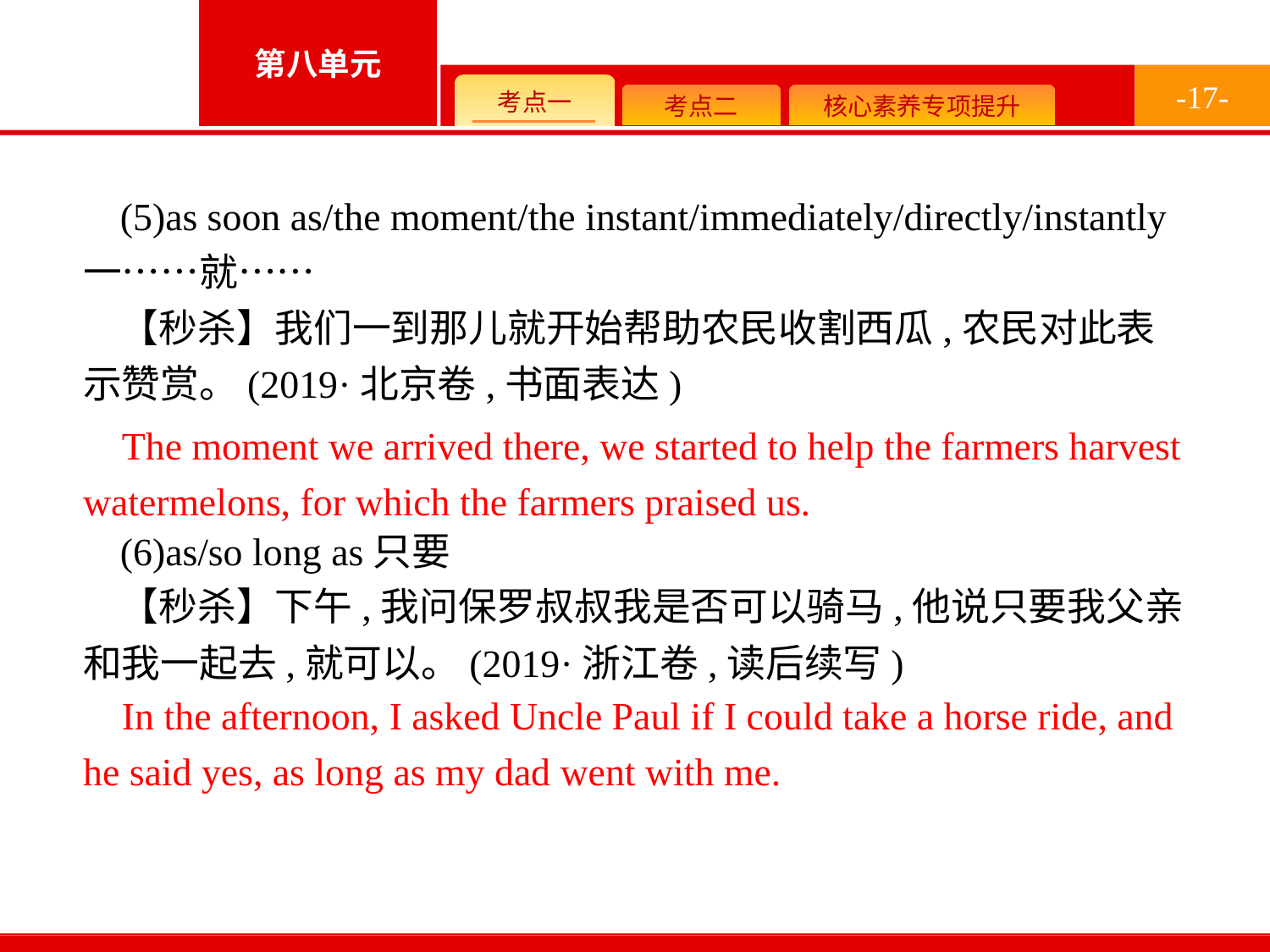

-17-
(5)as soon as/the moment/the instant/immediately/directly/instantly一……就……
【秒杀】我们一到那儿就开始帮助农民收割西瓜,农民对此表示赞赏。(2019·北京卷,书面表达)

(6)as/so long as只要
【秒杀】下午,我问保罗叔叔我是否可以骑马,他说只要我父亲和我一起去,就可以。(2019·浙江卷,读后续写)
The moment we arrived there, we started to help the farmers harvest watermelons, for which the farmers praised us.
In the afternoon, I asked Uncle Paul if I could take a horse ride, and he said yes, as long as my dad went with me.